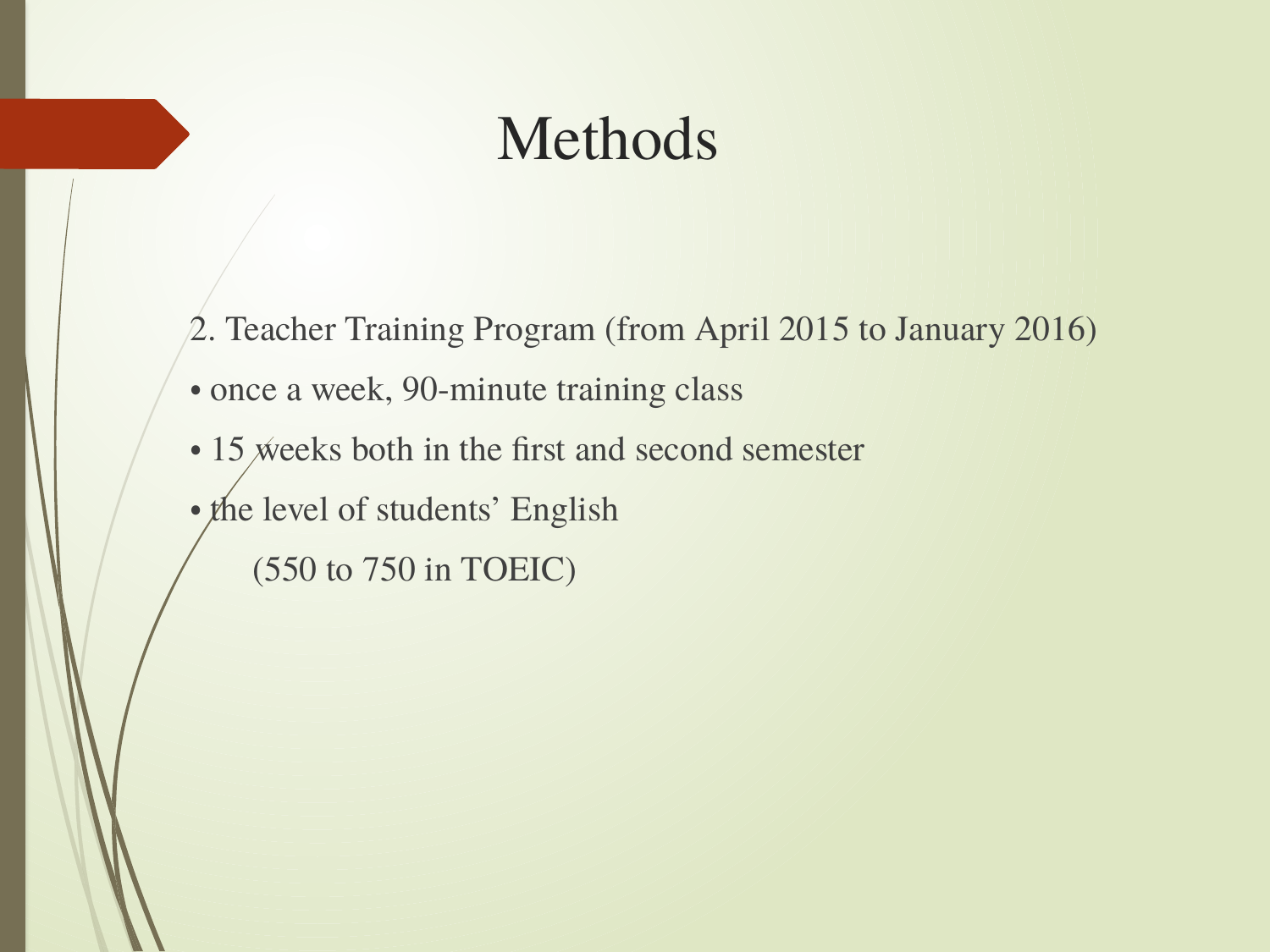

# Methods
2. Teacher Training Program (from April 2015 to January 2016)
・once a week, 90-minute training class
・15 weeks both in the first and second semester
・the level of students’ English
       (550 to 750 in TOEIC)